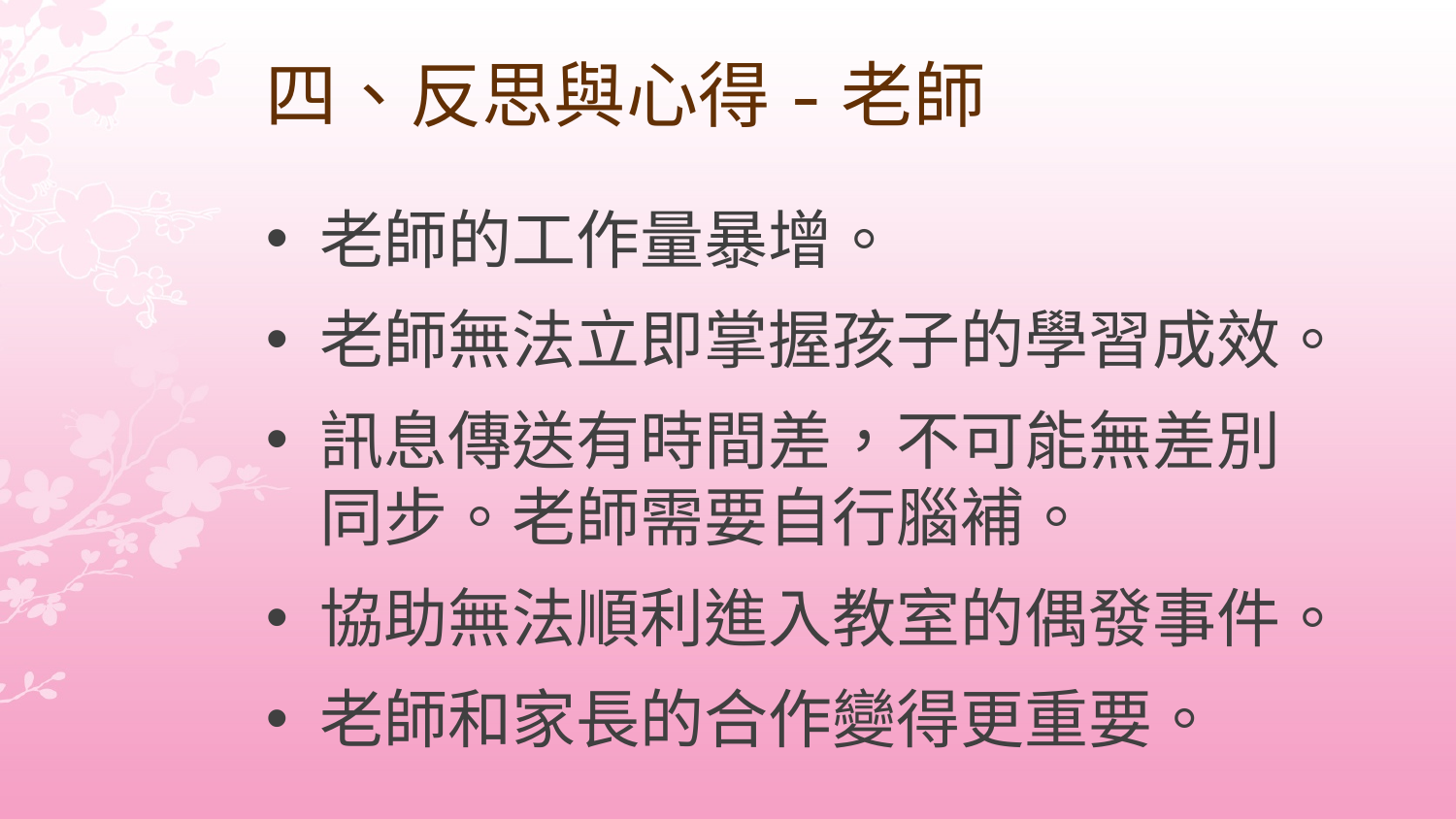

# 四、反思與心得-老師
老師的工作量暴增。
老師無法立即掌握孩子的學習成效。
訊息傳送有時間差，不可能無差別同步。老師需要自行腦補。
協助無法順利進入教室的偶發事件。
老師和家長的合作變得更重要。